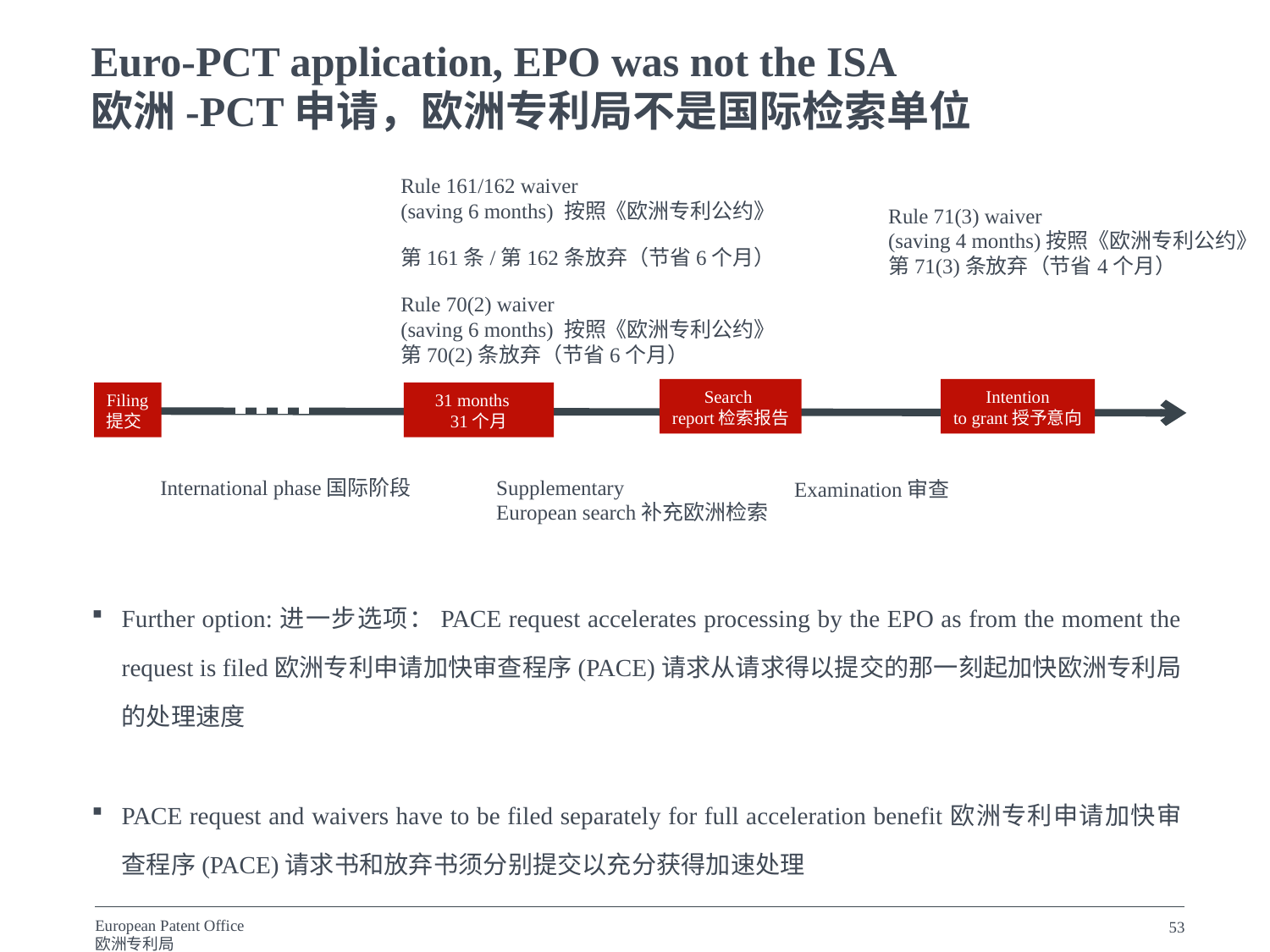

# Euro-PCT application, EPO was not the ISA 欧洲-PCT申请，欧洲专利局不是国际检索单位
Rule 161/162 waiver
(saving 6 months) 按照《欧洲专利公约》
第161条/第162条放弃（节省6个月）
Rule 70(2) waiver
(saving 6 months) 按照《欧洲专利公约》
第70(2)条放弃（节省6个月）

Rule 71(3) waiver
(saving 4 months)按照《欧洲专利公约》
第71(3)条放弃（节省4个月）
Search
report检索报告
Intention
to grant授予意向
Filing
提交
31 months
31个月
International phase国际阶段
Supplementary
European search补充欧洲检索
Examination审查
Further option:进一步选项：PACE request accelerates processing by the EPO as from the moment the request is filed欧洲专利申请加快审查程序(PACE)请求从请求得以提交的那一刻起加快欧洲专利局的处理速度

PACE request and waivers have to be filed separately for full acceleration benefit欧洲专利申请加快审查程序(PACE)请求书和放弃书须分别提交以充分获得加速处理

53